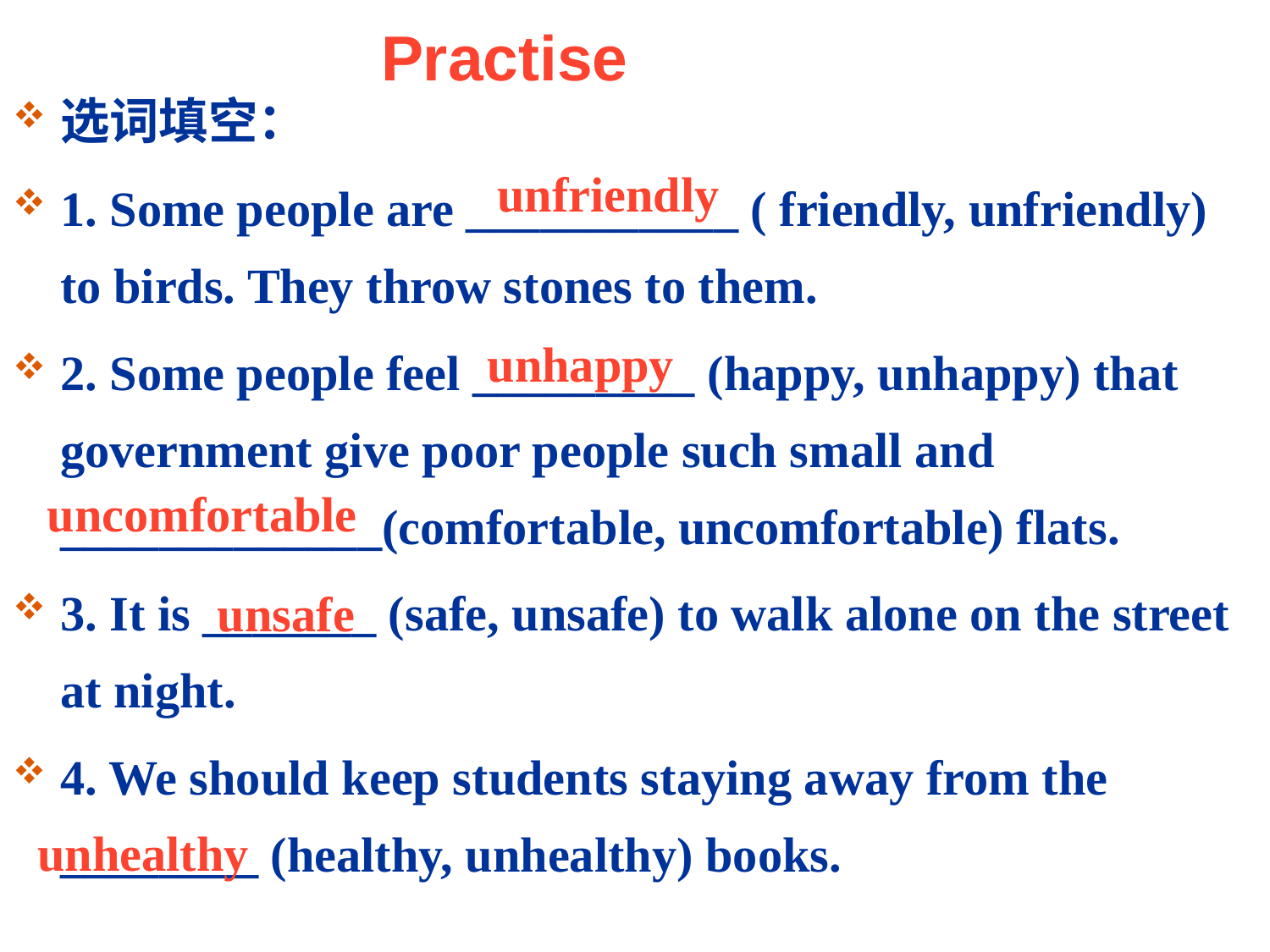

# Practise
选词填空：
1. Some people are ___________ ( friendly, unfriendly) to birds. They throw stones to them.
2. Some people feel _________ (happy, unhappy) that government give poor people such small and _____________(comfortable, uncomfortable) flats.
3. It is _______ (safe, unsafe) to walk alone on the street at night.
4. We should keep students staying away from the ________ (healthy, unhealthy) books.
unfriendly
unhappy
uncomfortable
unsafe
unhealthy